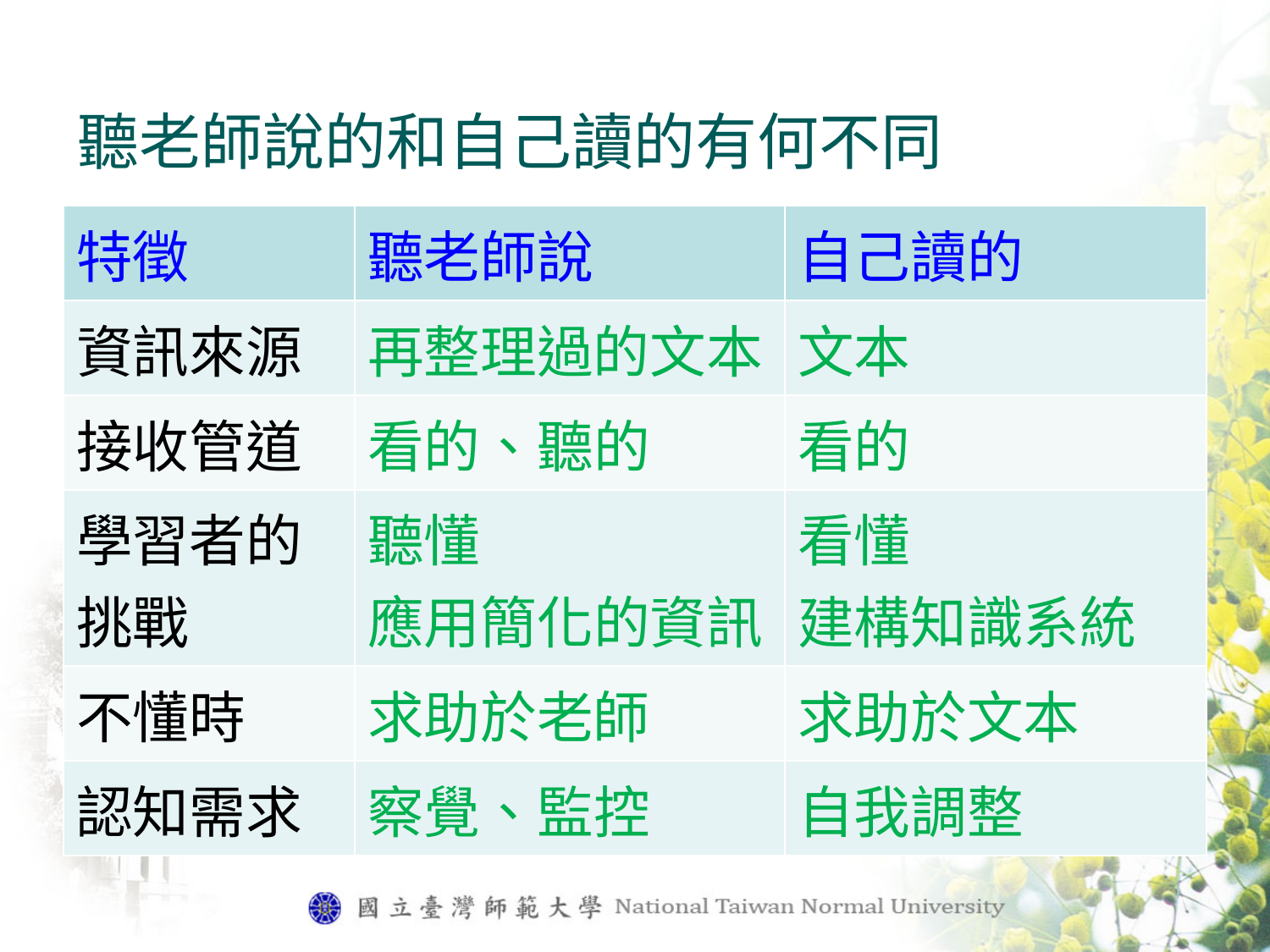

# 聽老師說的和自己讀的有何不同
| 特徵 | 聽老師說 | 自己讀的 |
| --- | --- | --- |
| 資訊來源 | 再整理過的文本 | 文本 |
| 接收管道 | 看的、聽的 | 看的 |
| 學習者的挑戰 | 聽懂 應用簡化的資訊 | 看懂 建構知識系統 |
| 不懂時 | 求助於老師 | 求助於文本 |
| 認知需求 | 察覺、監控 | 自我調整 |